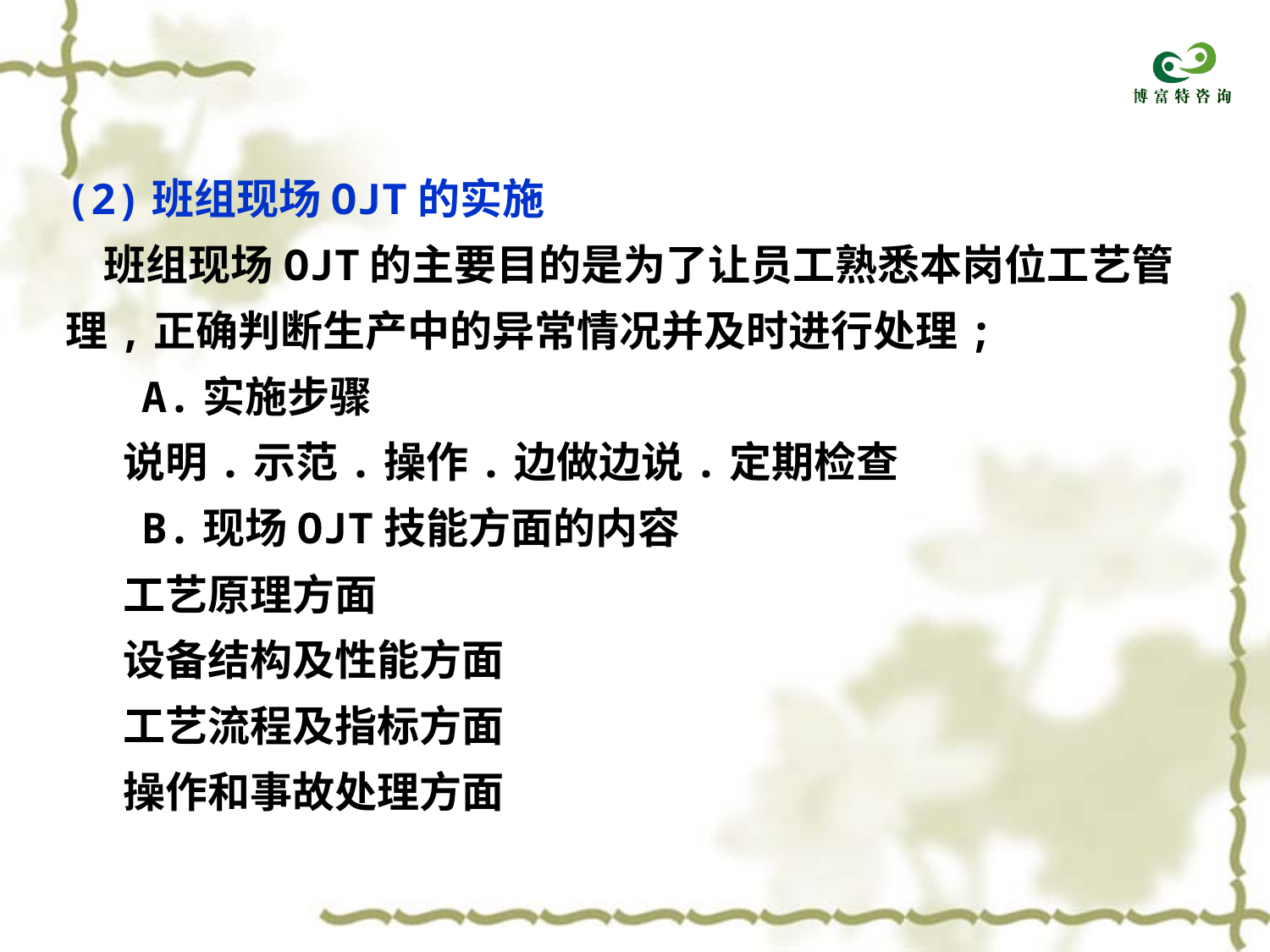

(2)班组现场OJT的实施
   班组现场OJT的主要目的是为了让员工熟悉本岗位工艺管
理,正确判断生产中的异常情况并及时进行处理;
   A.实施步骤
     说明.示范.操作.边做边说.定期检查
   B.现场OJT技能方面的内容
     工艺原理方面
     设备结构及性能方面
     工艺流程及指标方面
     操作和事故处理方面